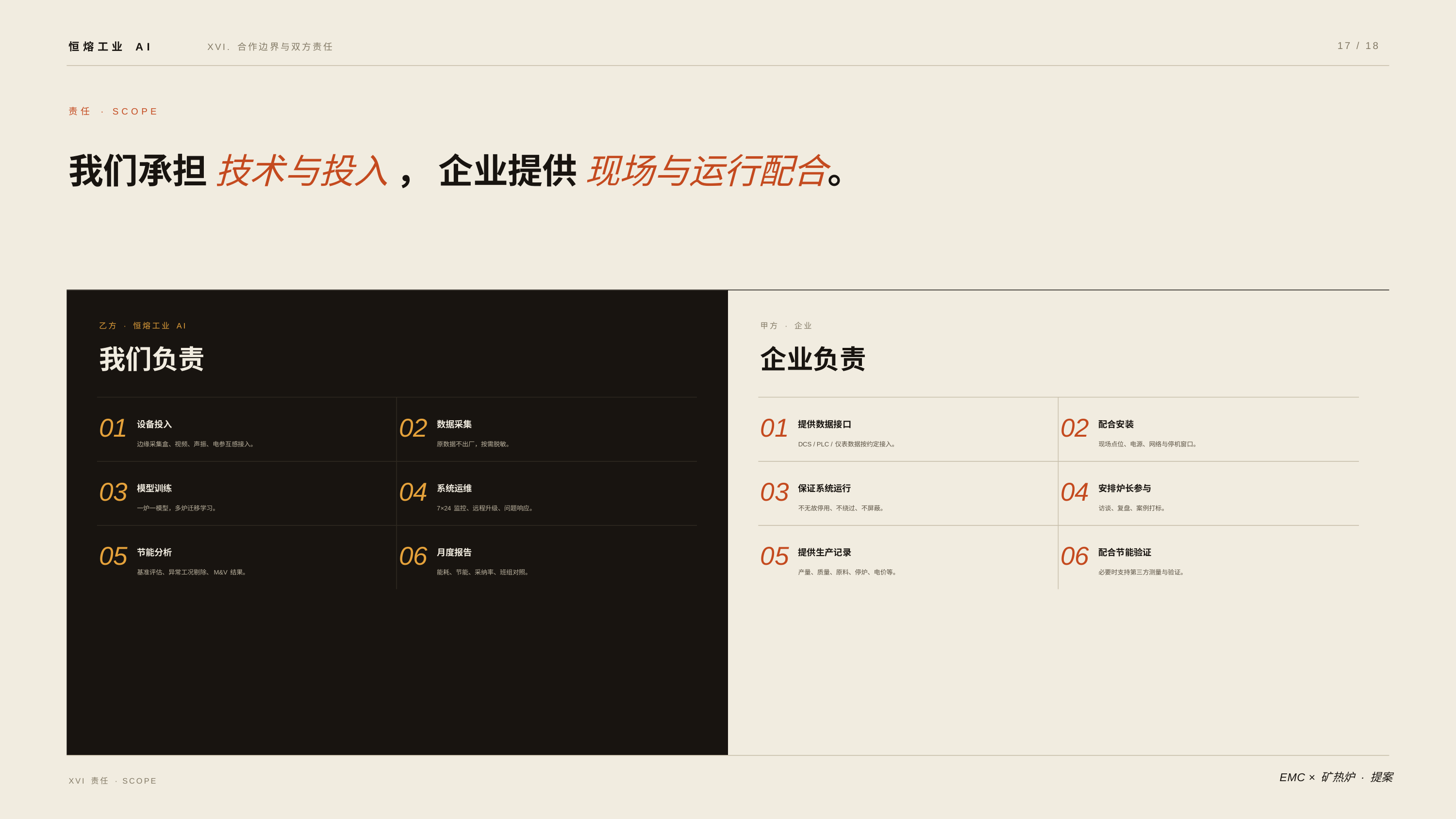

恒熔工业 AI
XVI. 合作边界与双方责任
17 / 18

责任 · SCOPE
我们承担 技术与投入 ， 企业提供 现场与运行配合。

乙方 · 恒熔工业 AI
甲方 · 企业
我们负责
企业负责

01
设备投入
02
数据采集
01
提供数据接口
02
配合安装
边缘采集盒、视频、声振、电参互感接入。
原数据不出厂，按需脱敏。
DCS / PLC / 仪表数据按约定接入。
现场点位、电源、网络与停机窗口。

03
模型训练
04
系统运维
03
保证系统运行
04
安排炉长参与
一炉一模型，多炉迁移学习。
7×24 监控、远程升级、问题响应。
不无故停用、不绕过、不屏蔽。
访谈、复盘、案例打标。

05
节能分析
06
月度报告
05
提供生产记录
06
配合节能验证
基准评估、异常工况剔除、M&V 结果。
能耗、节能、采纳率、班组对照。
产量、质量、原料、停炉、电价等。
必要时支持第三方测量与验证。

EMC × 矿热炉 · 提案
XVI 责任 · SCOPE